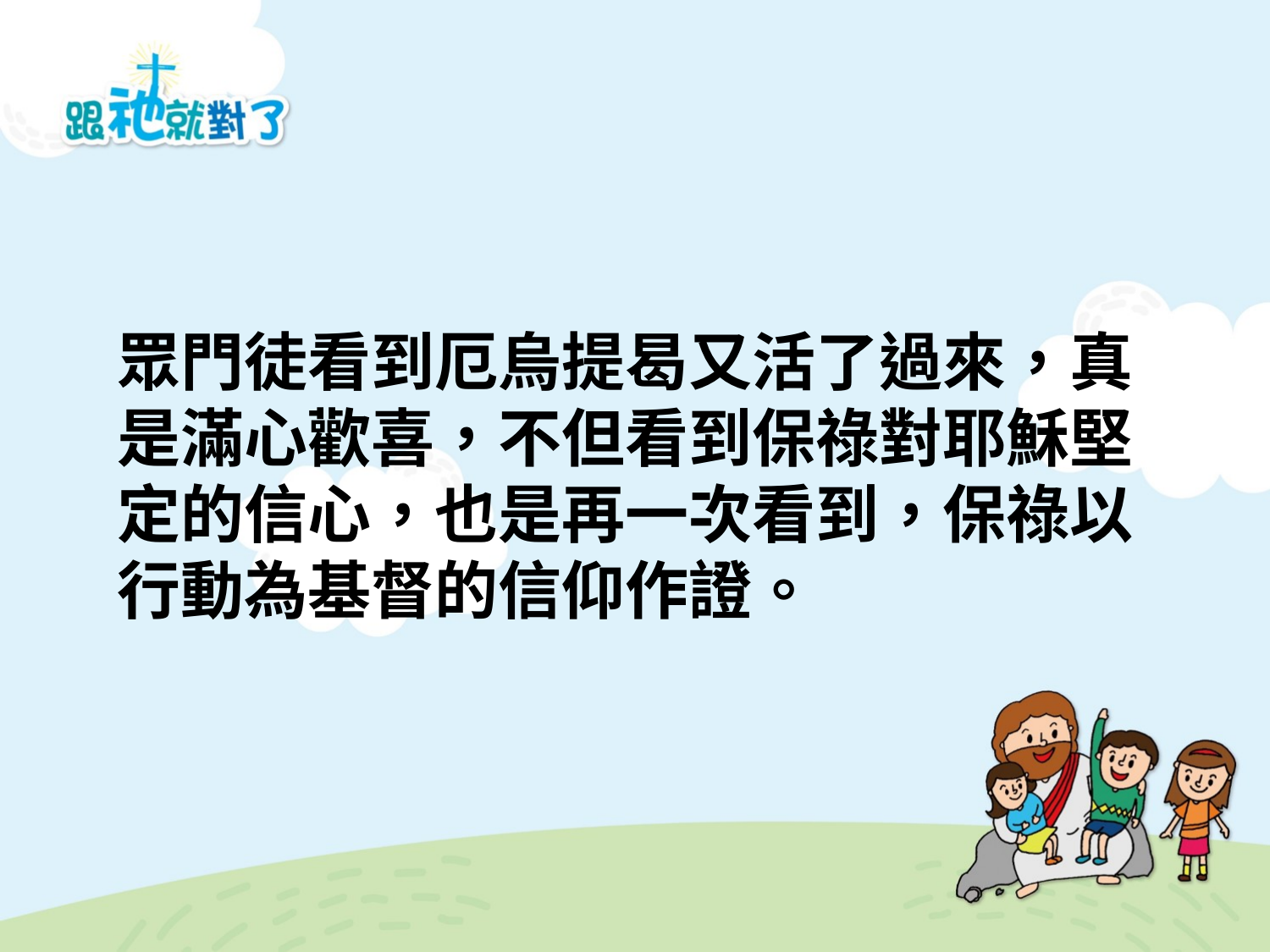

眾門徒看到厄烏提曷又活了過來，真是滿心歡喜，不但看到保祿對耶穌堅定的信心，也是再一次看到，保祿以行動為基督的信仰作證。